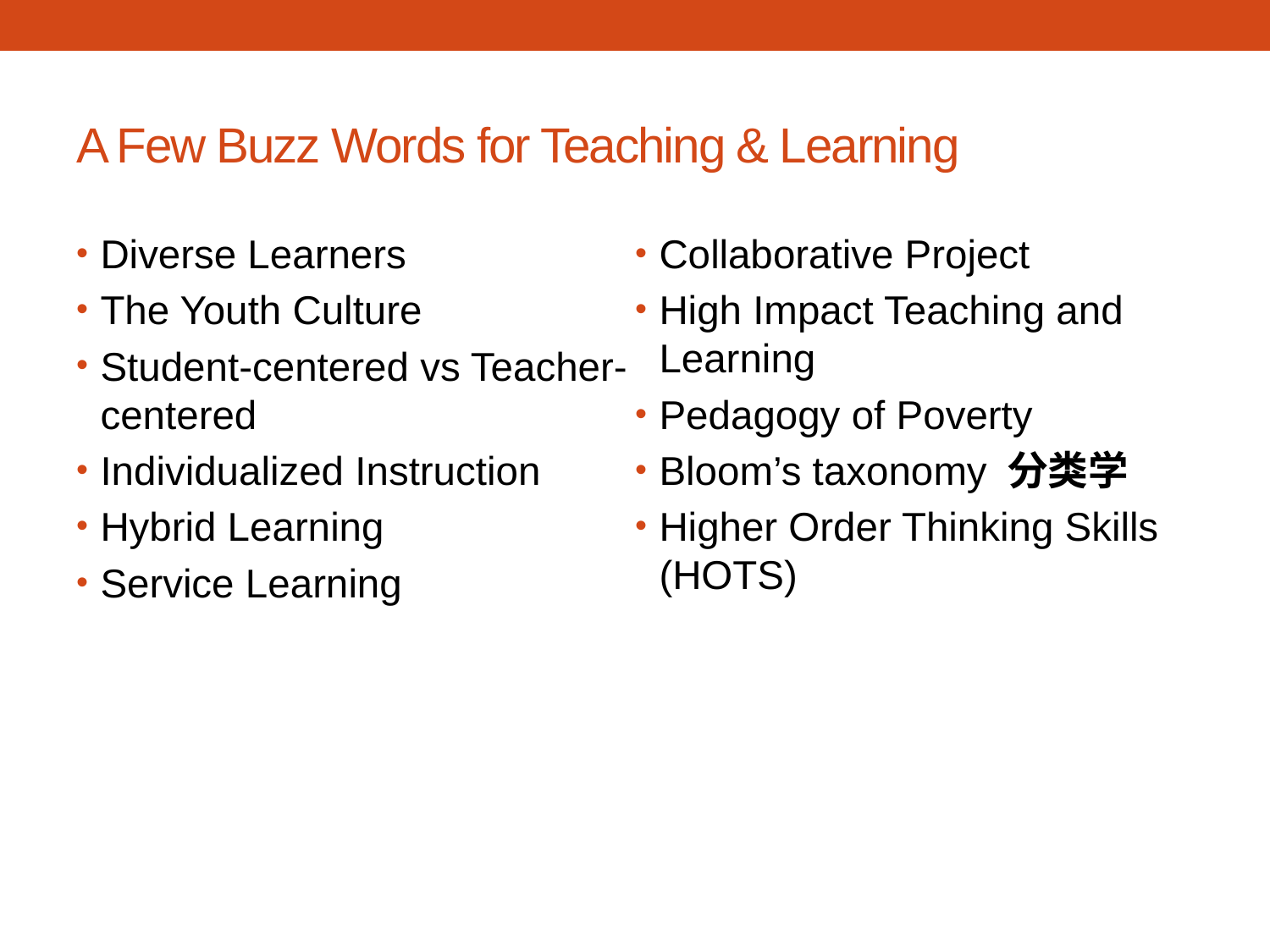

# A Few Buzz Words for Teaching & Learning
Diverse Learners
The Youth Culture
Student-centered vs Teacher-centered
Individualized Instruction
Hybrid Learning
Service Learning

Collaborative Project
High Impact Teaching and Learning
Pedagogy of Poverty
Bloom’s taxonomy 分类学
Higher Order Thinking Skills (HOTS)